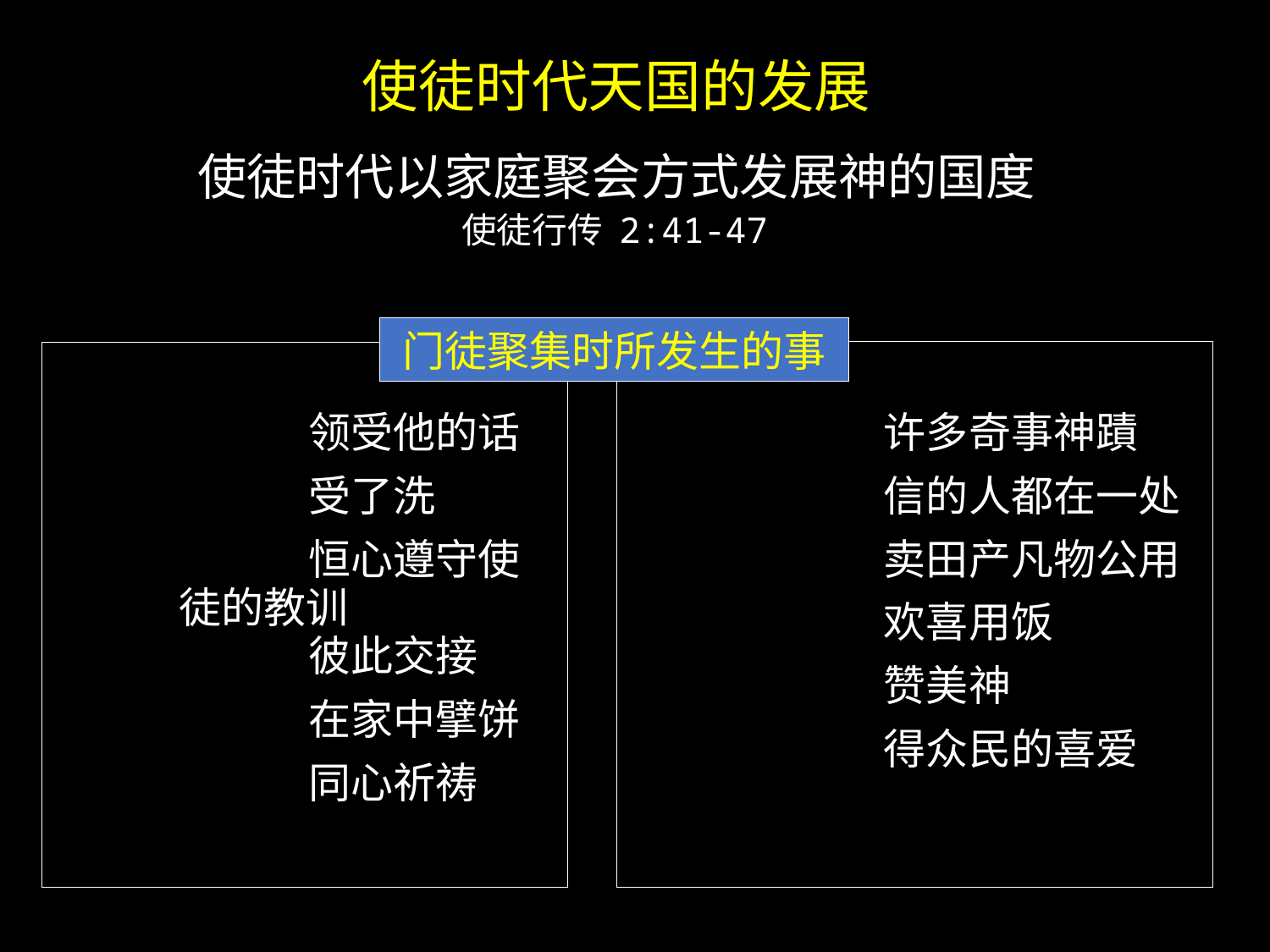

使徒时代天国的发展
使徒时代以家庭聚会方式发展神的国度
# 使徒行传 2:41-47
门徒聚集时所发生的事

		领受他的话
		受了洗
		恒心遵守使
            徒的教训
		彼此交接
		在家中擘饼
		同心祈祷

		许多奇事神蹟
		信的人都在一处
		卖田产凡物公用
		欢喜用饭
		赞美神
		得众民的喜爱